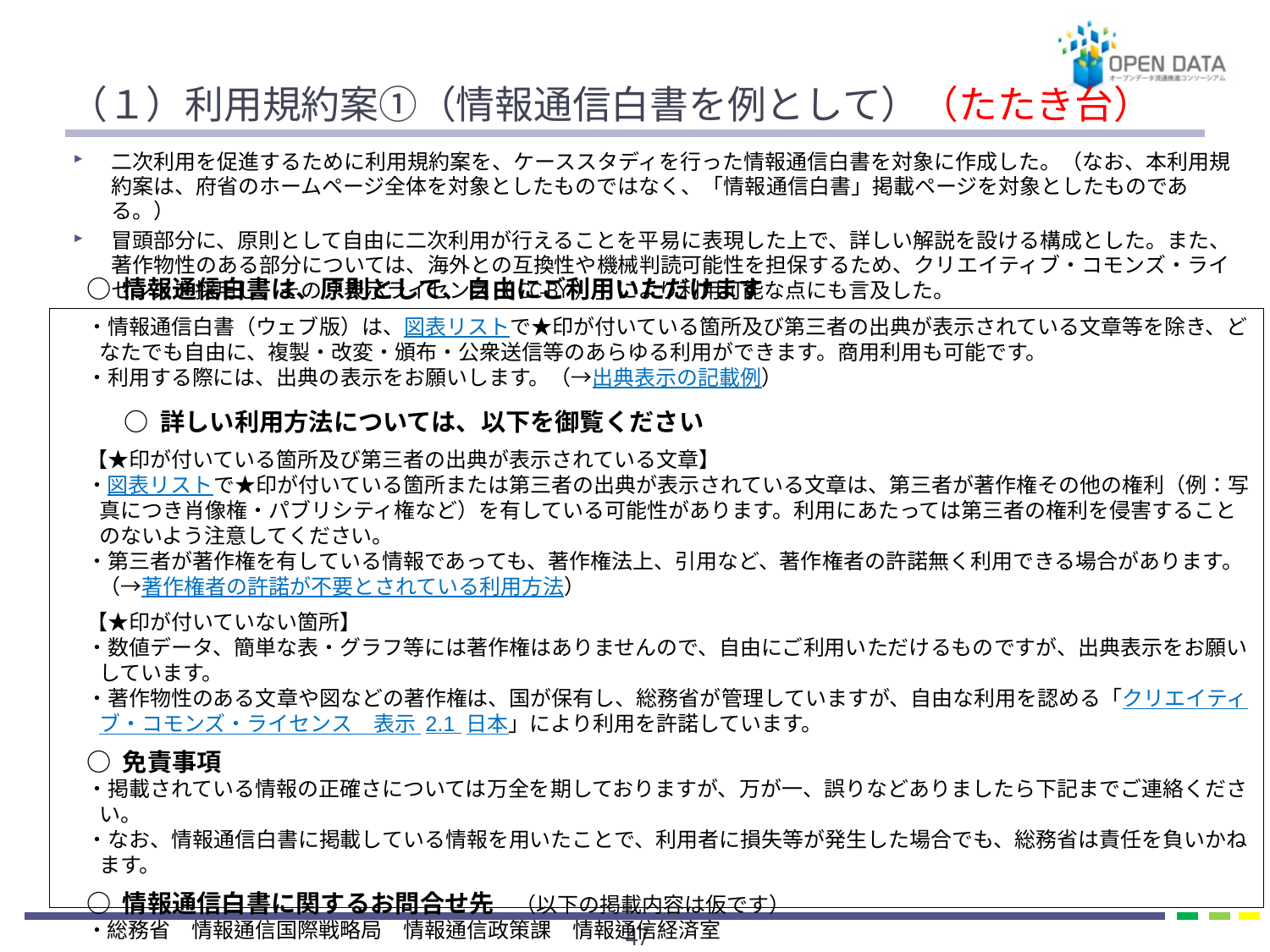

# （１）利用規約案①（情報通信白書を例として）（たたき台）
二次利用を促進するために利用規約案を、ケーススタディを行った情報通信白書を対象に作成した。（なお、本利用規約案は、府省のホームページ全体を対象としたものではなく、「情報通信白書」掲載ページを対象としたものである。）
冒頭部分に、原則として自由に二次利用が行えることを平易に表現した上で、詳しい解説を設ける構成とした。また、著作物性のある部分については、海外との互換性や機械判読可能性を担保するため、クリエイティブ・コモンズ・ライセンスを採用し、その「表示ライセンス（CC-BY）」により利用可能な点にも言及した。
○ 情報通信白書は、原則として、自由にご利用いただけます

・情報通信白書（ウェブ版）は、図表リストで★印が付いている箇所及び第三者の出典が表示されている文章等を除き、どなたでも自由に、複製・改変・頒布・公衆送信等のあらゆる利用ができます。商用利用も可能です。
・利用する際には、出典の表示をお願いします。（→出典表示の記載例）

○ 詳しい利用方法については、以下を御覧ください

【★印が付いている箇所及び第三者の出典が表示されている文章】
・図表リストで★印が付いている箇所または第三者の出典が表示されている文章は、第三者が著作権その他の権利（例：写真につき肖像権・パブリシティ権など）を有している可能性があります。利用にあたっては第三者の権利を侵害することのないよう注意してください。
・第三者が著作権を有している情報であっても、著作権法上、引用など、著作権者の許諾無く利用できる場合があります。（→著作権者の許諾が不要とされている利用方法）

【★印が付いていない箇所】
・数値データ、簡単な表・グラフ等には著作権はありませんので、自由にご利用いただけるものですが、出典表示をお願いしています。
・著作物性のある文章や図などの著作権は、国が保有し、総務省が管理していますが、自由な利用を認める「クリエイティブ・コモンズ・ライセンス　表示 2.1 日本」により利用を許諾しています。

○ 免責事項
・掲載されている情報の正確さについては万全を期しておりますが、万が一、誤りなどありましたら下記までご連絡ください。
・なお、情報通信白書に掲載している情報を用いたことで、利用者に損失等が発生した場合でも、総務省は責任を負いかねます。

○ 情報通信白書に関するお問合せ先　（以下の掲載内容は仮です）
・総務省　情報通信国際戦略局　情報通信政策課　情報通信経済室
47